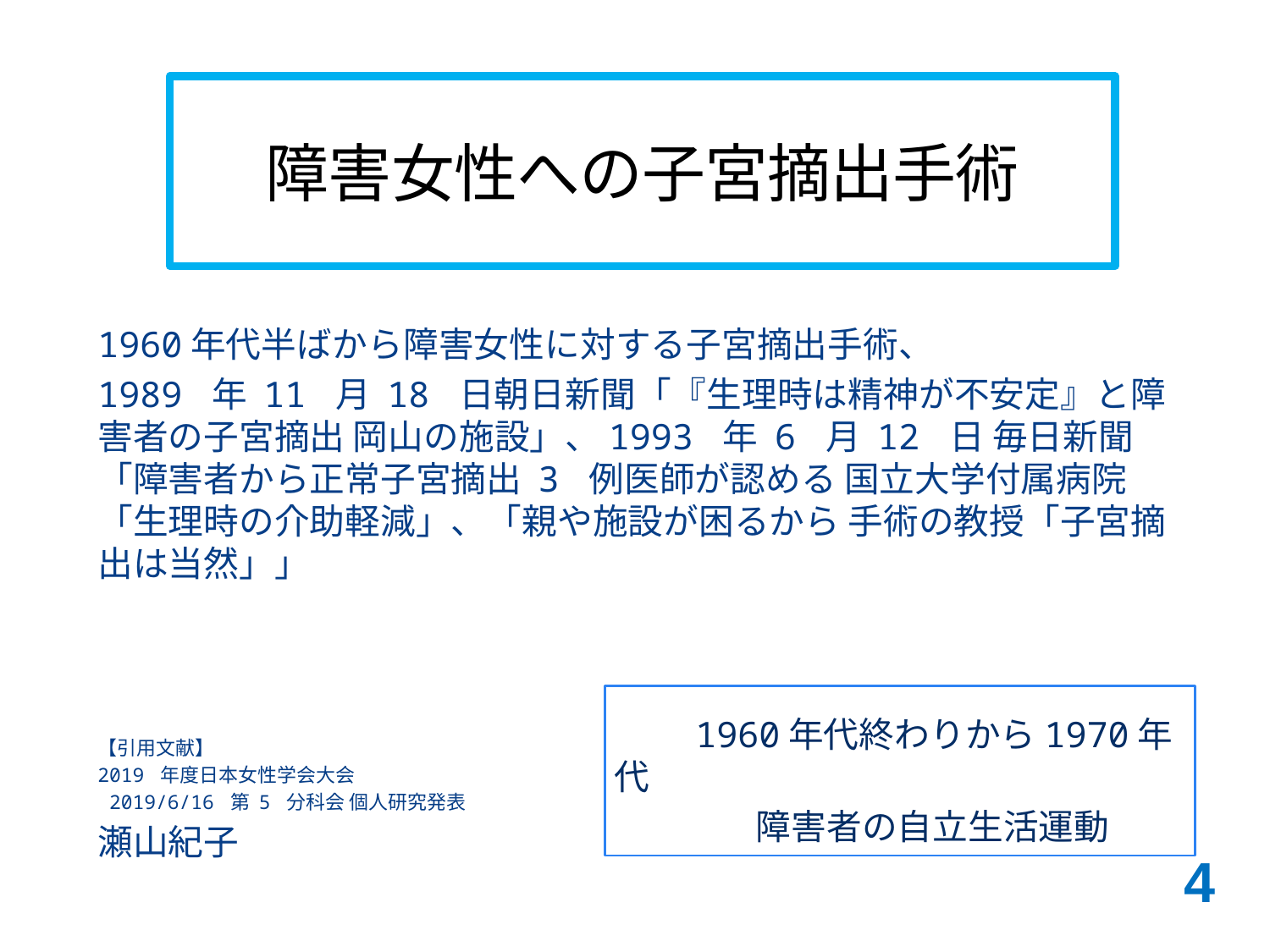

# 障害女性への子宮摘出手術
1960年代半ばから障害女性に対する子宮摘出手術、
1989 年 11 月 18 日朝日新聞「『生理時は精神が不安定』と障害者の子宮摘出 岡山の施設」、1993 年 6 月 12 日 毎日新聞「障害者から正常子宮摘出 3 例医師が認める 国立大学付属病院「生理時の介助軽減」、「親や施設が困るから 手術の教授「子宮摘出は当然」」

【引用文献】
2019 年度日本女性学会大会
 2019/6/16 第 5 分科会 個人研究発表
瀬山紀子

　　1960年代終わりから1970年代
　　　　障害者の自立生活運動
4